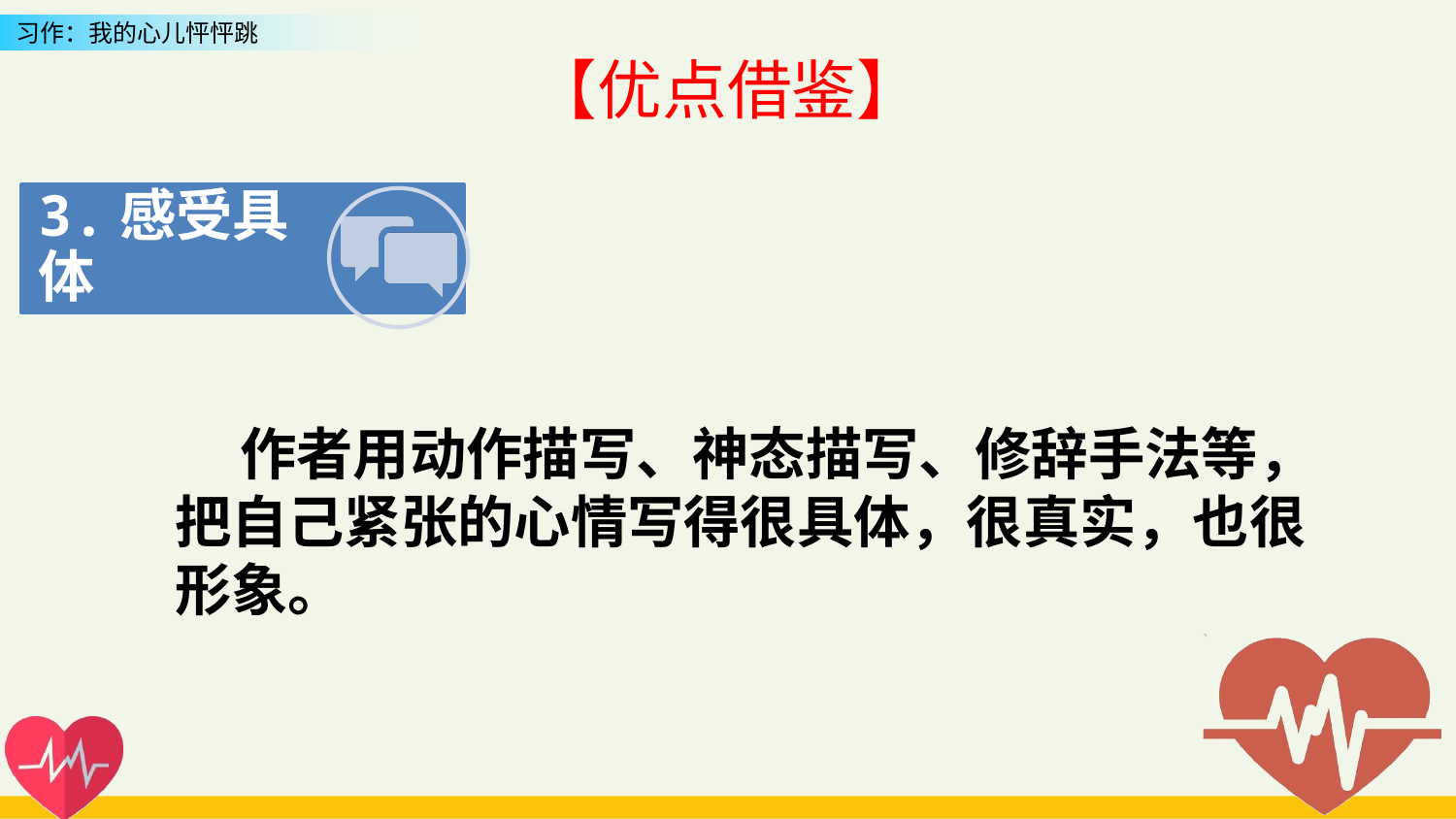

【优点借鉴】
3.感受具体

    作者用动作描写、神态描写、修辞手法等，把自己紧张的心情写得很具体，很真实，也很形象。